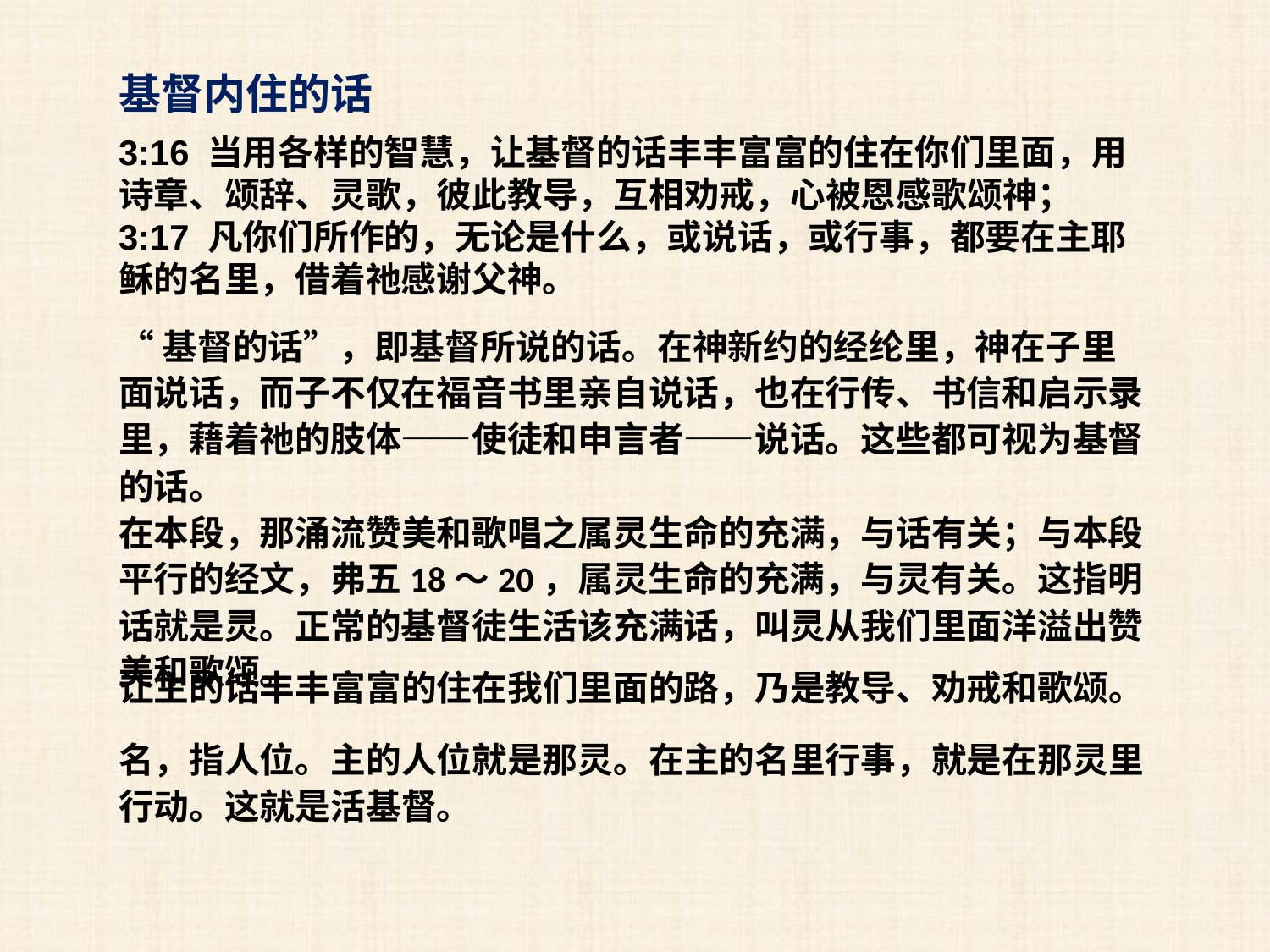

基督内住的话
3:16 当用各样的智慧，让基督的话丰丰富富的住在你们里面，用诗章、颂辞、灵歌，彼此教导，互相劝戒，心被恩感歌颂神；
3:17 凡你们所作的，无论是什么，或说话，或行事，都要在主耶稣的名里，借着祂感谢父神。
“基督的话”，即基督所说的话。在神新约的经纶里，神在子里面说话，而子不仅在福音书里亲自说话，也在行传、书信和启示录里，藉着祂的肢体——使徒和申言者——说话。这些都可视为基督的话。
在本段，那涌流赞美和歌唱之属灵生命的充满，与话有关；与本段平行的经文，弗五18～20，属灵生命的充满，与灵有关。这指明话就是灵。正常的基督徒生活该充满话，叫灵从我们里面洋溢出赞美和歌颂。
让主的话丰丰富富的住在我们里面的路，乃是教导、劝戒和歌颂。
名，指人位。主的人位就是那灵。在主的名里行事，就是在那灵里行动。这就是活基督。